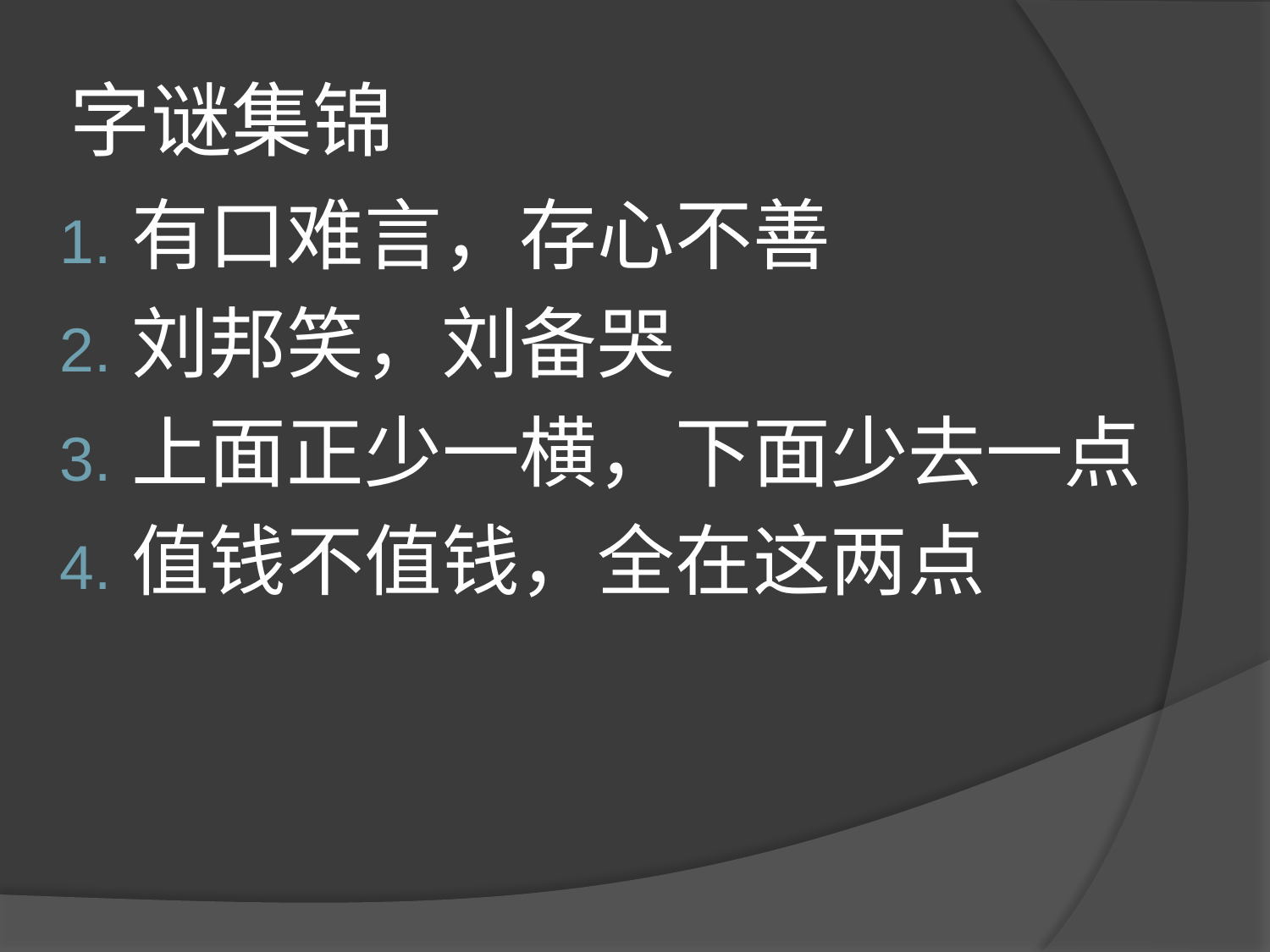

# 字谜集锦
有口难言，存心不善
刘邦笑，刘备哭
上面正少一横，下面少去一点
值钱不值钱，全在这两点